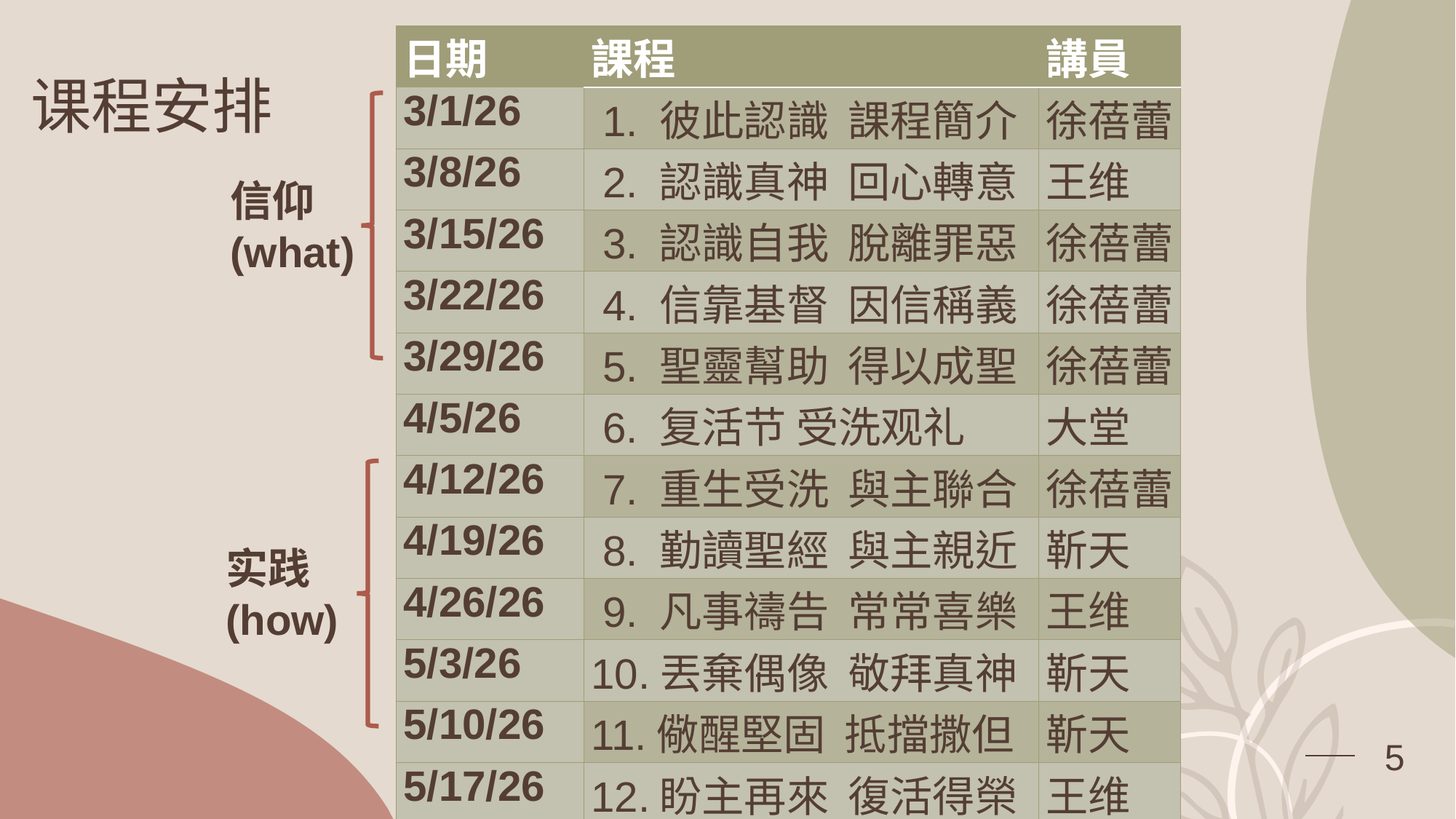

| 日期 | 課程 | 講員 |
| --- | --- | --- |
| 3/1/26 | 1. 彼此認識 課程簡介 | 徐蓓蕾 |
| 3/8/26 | 2. 認識真神 回心轉意 | 王维 |
| 3/15/26 | 3. 認識自我 脫離罪惡 | 徐蓓蕾 |
| 3/22/26 | 4. 信靠基督 因信稱義 | 徐蓓蕾 |
| 3/29/26 | 5. 聖靈幫助 得以成聖 | 徐蓓蕾 |
| 4/5/26 | 6. 复活节 受洗观礼 | 大堂 |
| 4/12/26 | 7. 重生受洗 與主聯合 | 徐蓓蕾 |
| 4/19/26 | 8. 勤讀聖經 與主親近 | 靳天 |
| 4/26/26 | 9. 凡事禱告 常常喜樂 | 王维 |
| 5/3/26 | 10.丟棄偶像 敬拜真神 | 靳天 |
| 5/10/26 | 11.儆醒堅固 抵擋撒但 | 靳天 |
| 5/17/26 | 12.盼主再來 復活得榮 | 王维 |
| 5/24/26 | 13.教會建造 彼此相愛 | 徐蓓蕾 |
# 课程安排

信仰
(what)

实践
(how)
5